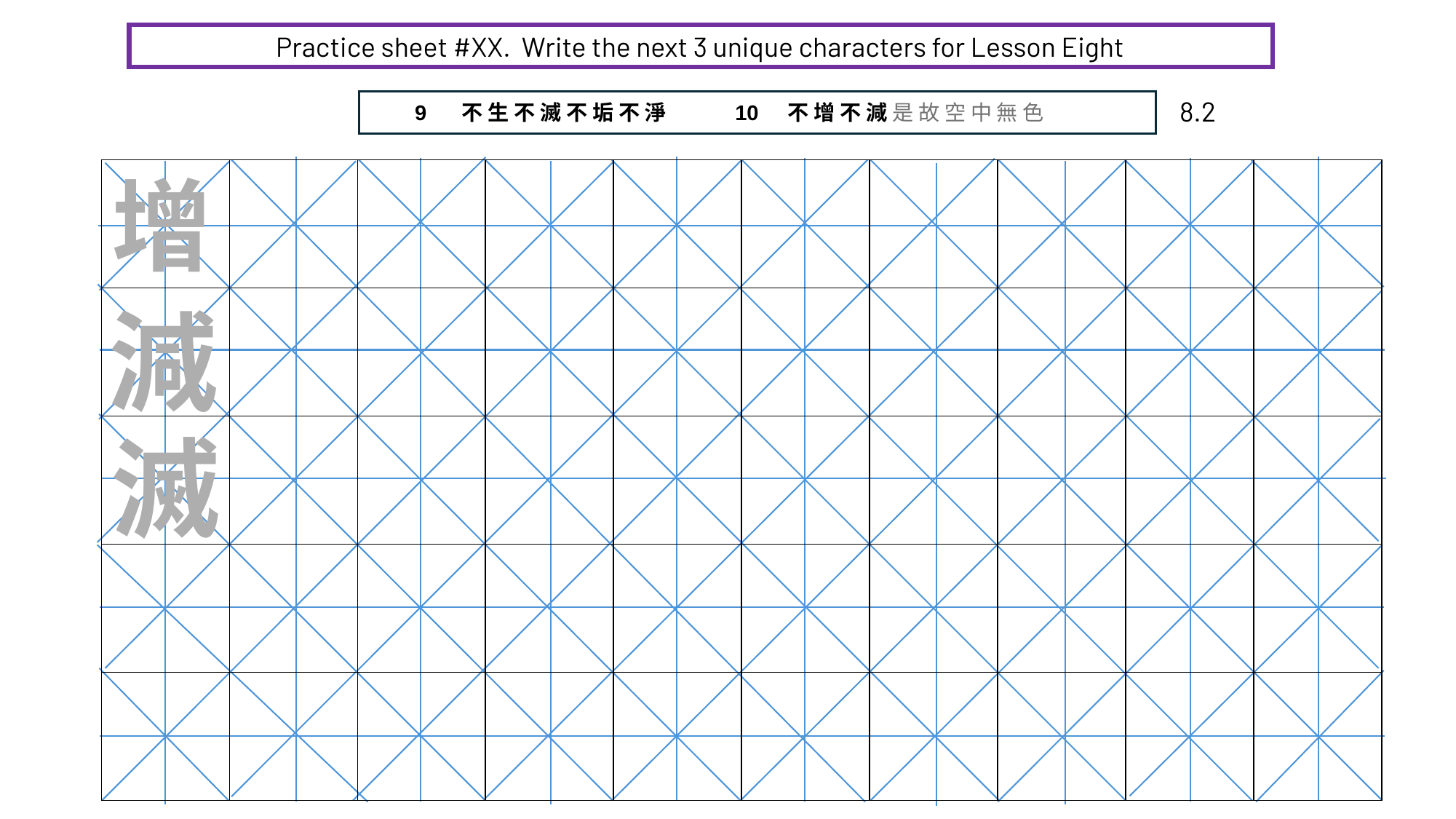

Practice sheet #XX.  Write the next 3 unique characters for Lesson Eight

8.2

		9     不 生 不 滅 不 垢 不 淨             10    不 增 不 減 是 故 空 中 無 色
增
|  |  |  |  |  |  |  |  |  |  |
| --- | --- | --- | --- | --- | --- | --- | --- | --- | --- |
|  |  |  |  |  |  |  |  |  |  |
|  |  |  |  |  |  |  |  |  |  |
|  |  |  |  |  |  |  |  |  |  |
|  |  |  |  |  |  |  |  |  |  |

減
滅